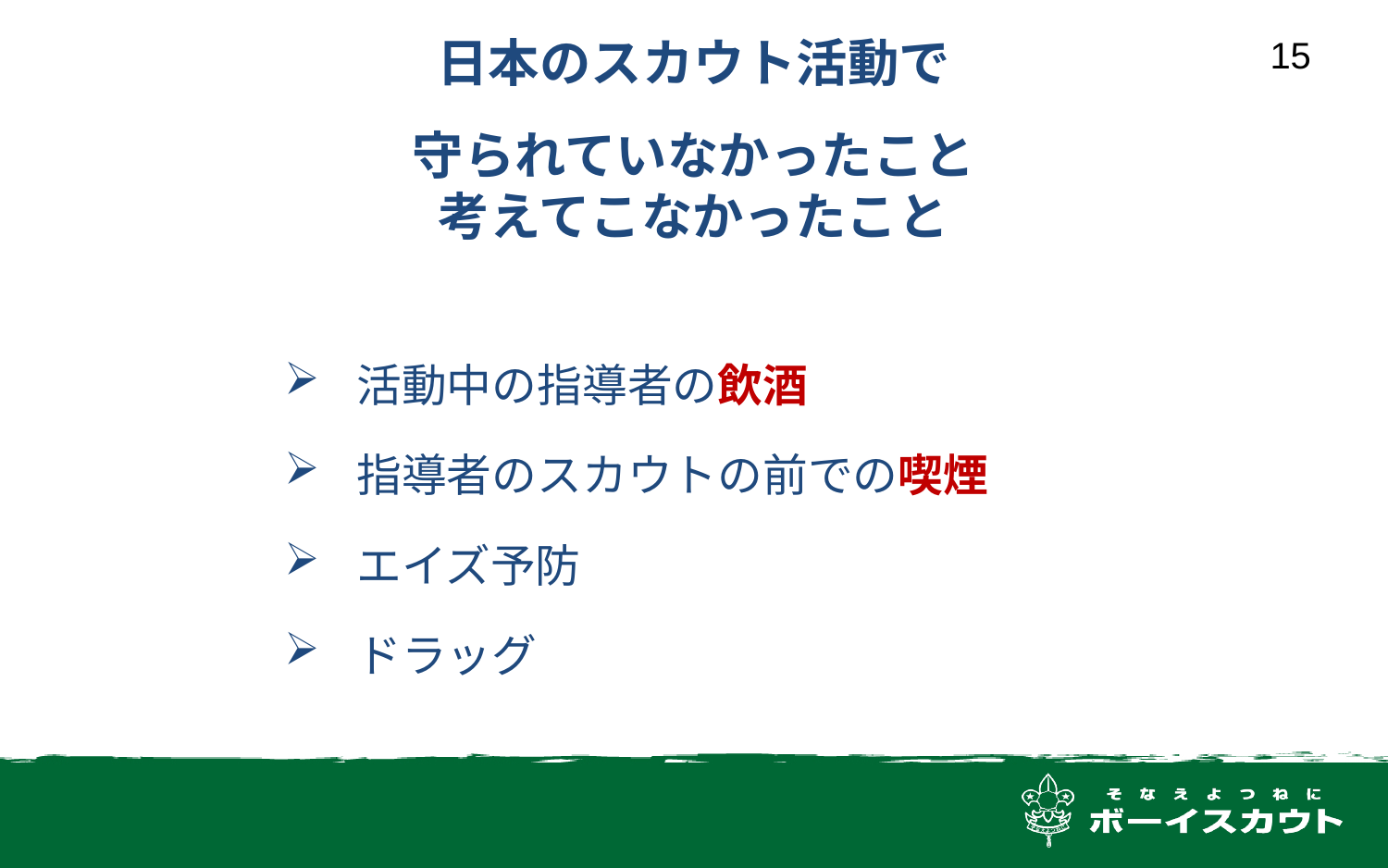

日本のスカウト活動で
守られていなかったこと
考えてこなかったこと
15
活動中の指導者の飲酒
指導者のスカウトの前での喫煙
エイズ予防
ドラッグ